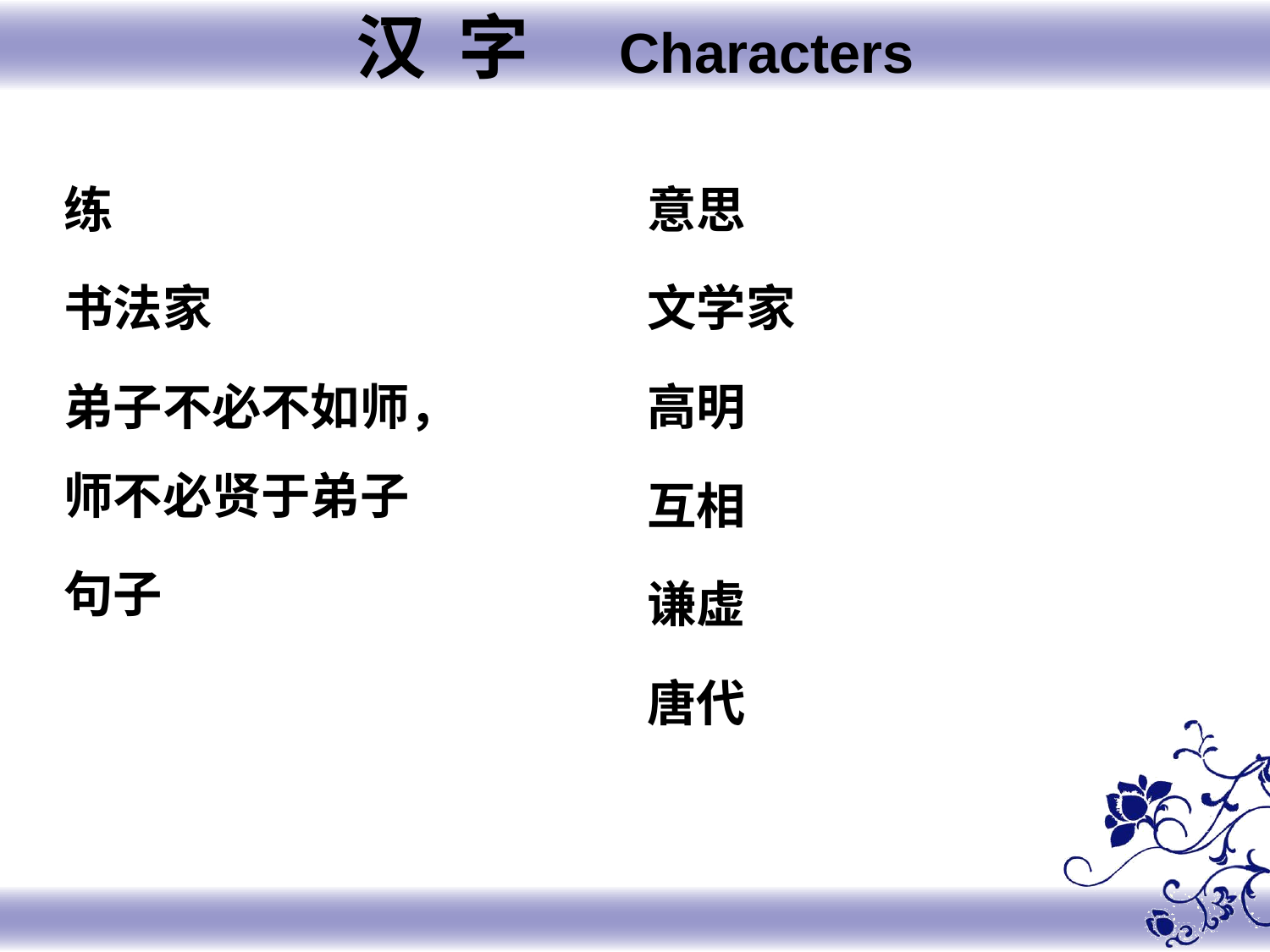

汉  字     Characters
练
书法家
弟子不必不如师，师不必贤于弟子
句子
意思
文学家
高明
互相
谦虚
唐代